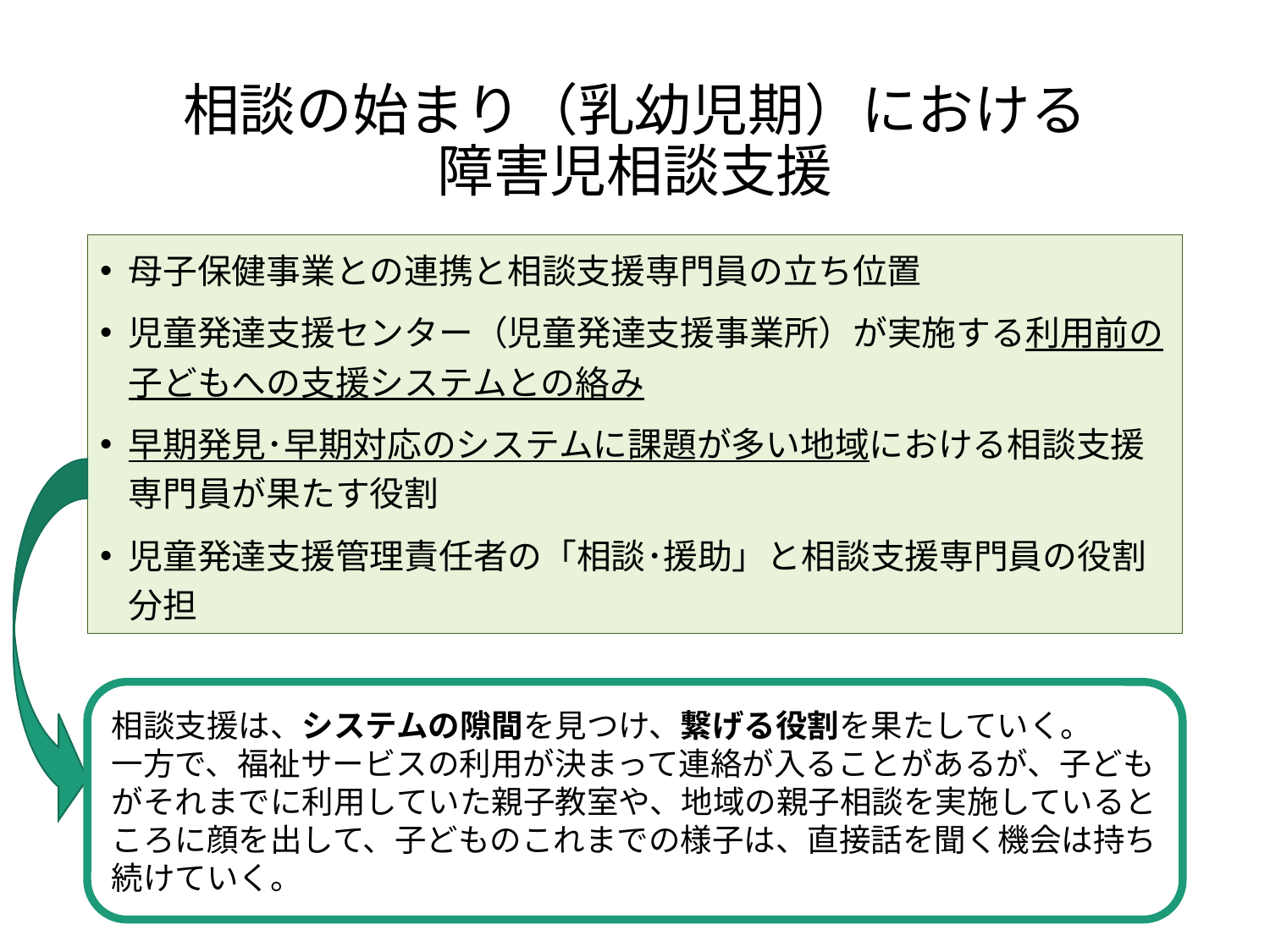

# 相談の始まり（乳幼児期）における 障害児相談支援
母子保健事業との連携と相談支援専門員の立ち位置
児童発達支援センター（児童発達支援事業所）が実施する利用前の子どもへの支援システムとの絡み
早期発見･早期対応のシステムに課題が多い地域における相談支援専門員が果たす役割
児童発達支援管理責任者の「相談･援助」と相談支援専門員の役割分担

相談支援は、システムの隙間を見つけ、繋げる役割を果たしていく。
一方で、福祉サービスの利用が決まって連絡が入ることがあるが、子どもがそれまでに利用していた親子教室や、地域の親子相談を実施しているところに顔を出して、子どものこれまでの様子は、直接話を聞く機会は持ち続けていく。
11